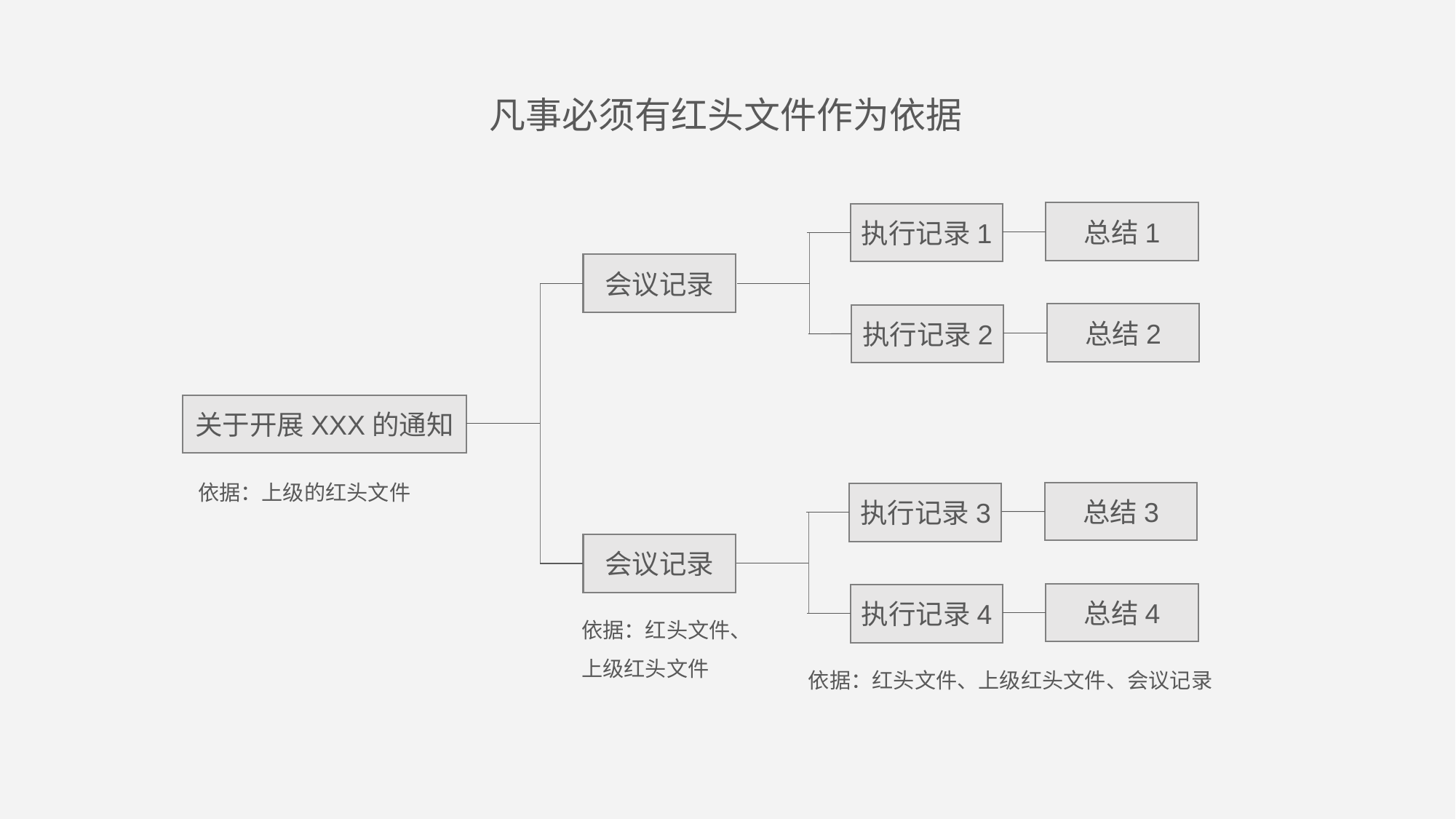

凡事必须有红头文件作为依据
总结1
执行记录1
会议记录
总结2
执行记录2
关于开展XXX的通知
依据：上级的红头文件
总结3
执行记录3
会议记录
总结4
执行记录4
依据：红头文件、上级红头文件
依据：红头文件、上级红头文件、会议记录